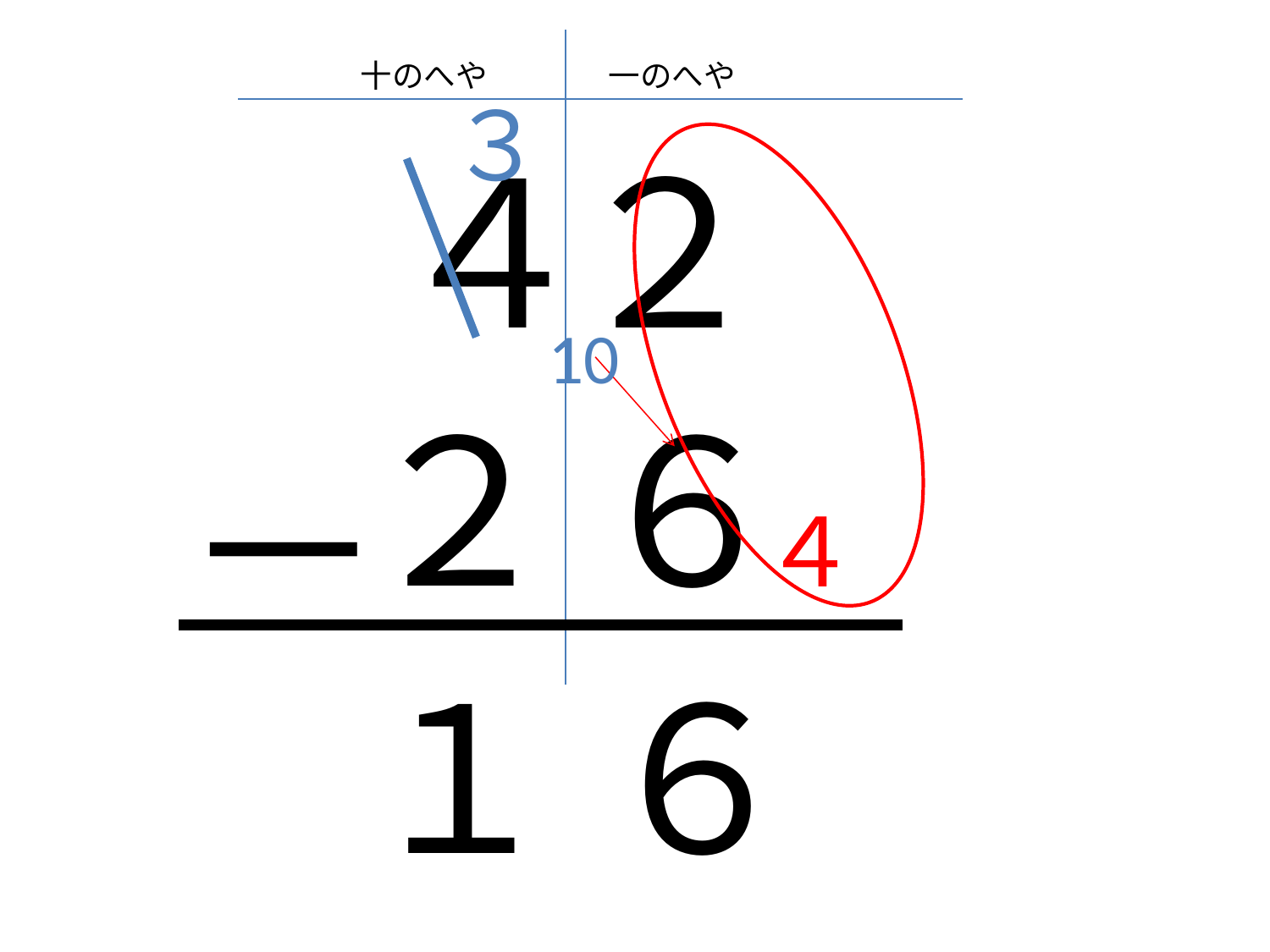

十のへや
一のへや
３

４
２
10
２
６
－
４
１
６